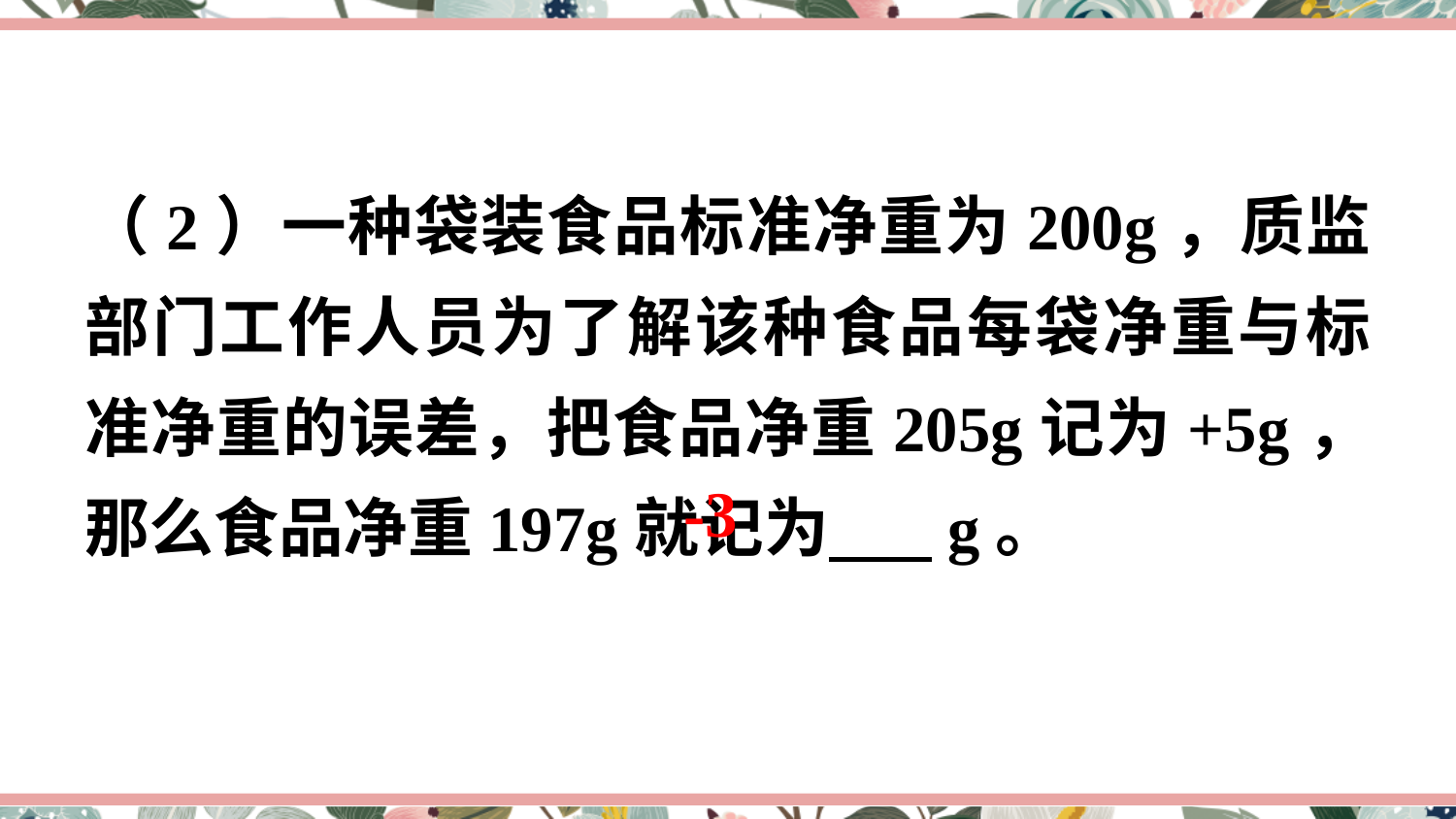

（2）一种袋装食品标准净重为200g，质监部门工作人员为了解该种食品每袋净重与标准净重的误差，把食品净重205g记为+5g，那么食品净重197g就记为       g。
-3